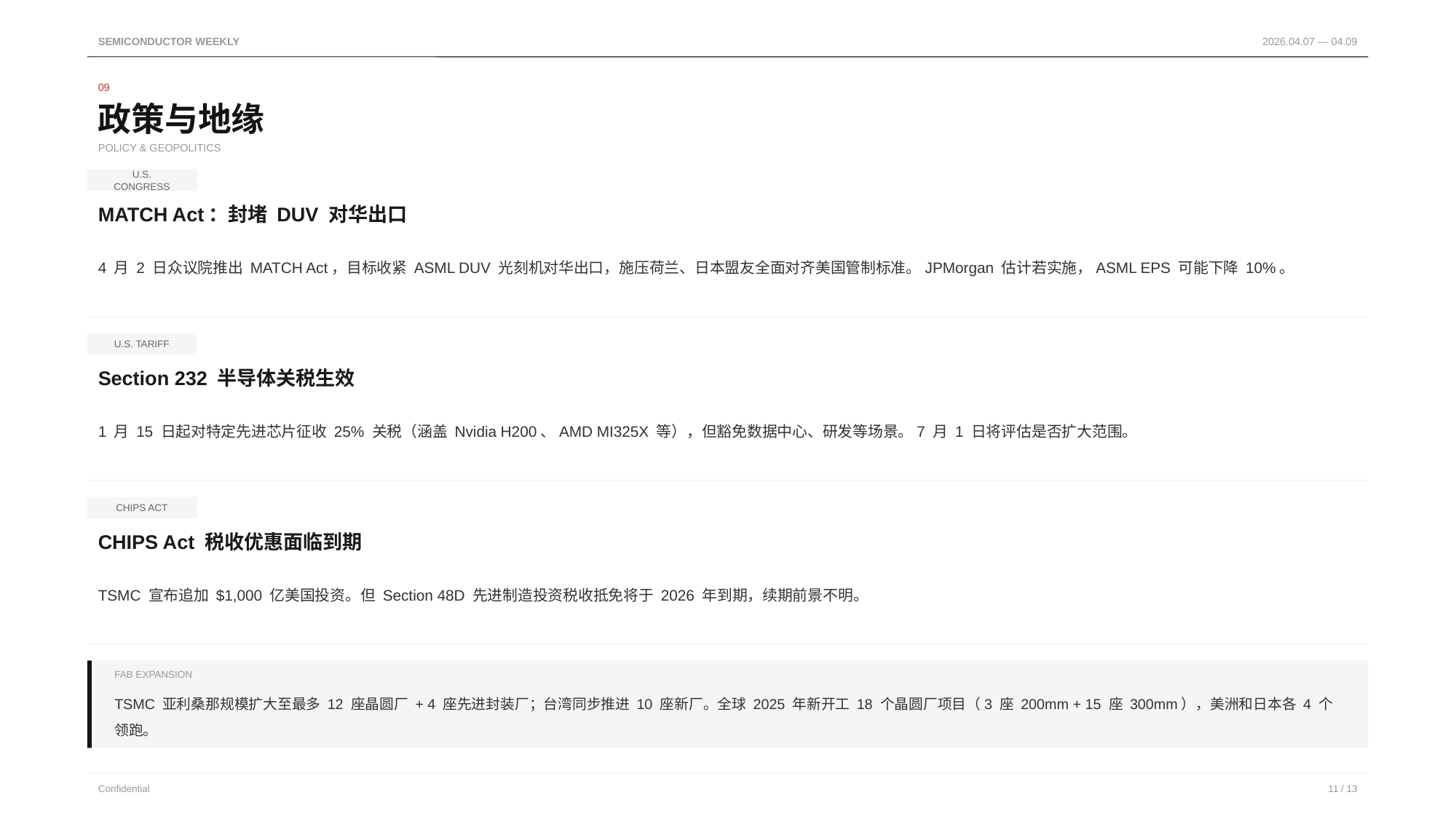

SEMICONDUCTOR WEEKLY
2026.04.07 — 04.09

09
政策与地缘
POLICY & GEOPOLITICS

U.S. CONGRESS
MATCH Act：封堵 DUV 对华出口
4 月 2 日众议院推出 MATCH Act，目标收紧 ASML DUV 光刻机对华出口，施压荷兰、日本盟友全面对齐美国管制标准。JPMorgan 估计若实施，ASML EPS 可能下降 10%。

U.S. TARIFF
Section 232 半导体关税生效
1 月 15 日起对特定先进芯片征收 25% 关税（涵盖 Nvidia H200、AMD MI325X 等），但豁免数据中心、研发等场景。7 月 1 日将评估是否扩大范围。

CHIPS ACT
CHIPS Act 税收优惠面临到期
TSMC 宣布追加 $1,000 亿美国投资。但 Section 48D 先进制造投资税收抵免将于 2026 年到期，续期前景不明。

FAB EXPANSION
TSMC 亚利桑那规模扩大至最多 12 座晶圆厂 + 4 座先进封装厂；台湾同步推进 10 座新厂。全球 2025 年新开工 18 个晶圆厂项目（3 座 200mm + 15 座 300mm），美洲和日本各 4 个领跑。

Confidential
11 / 13